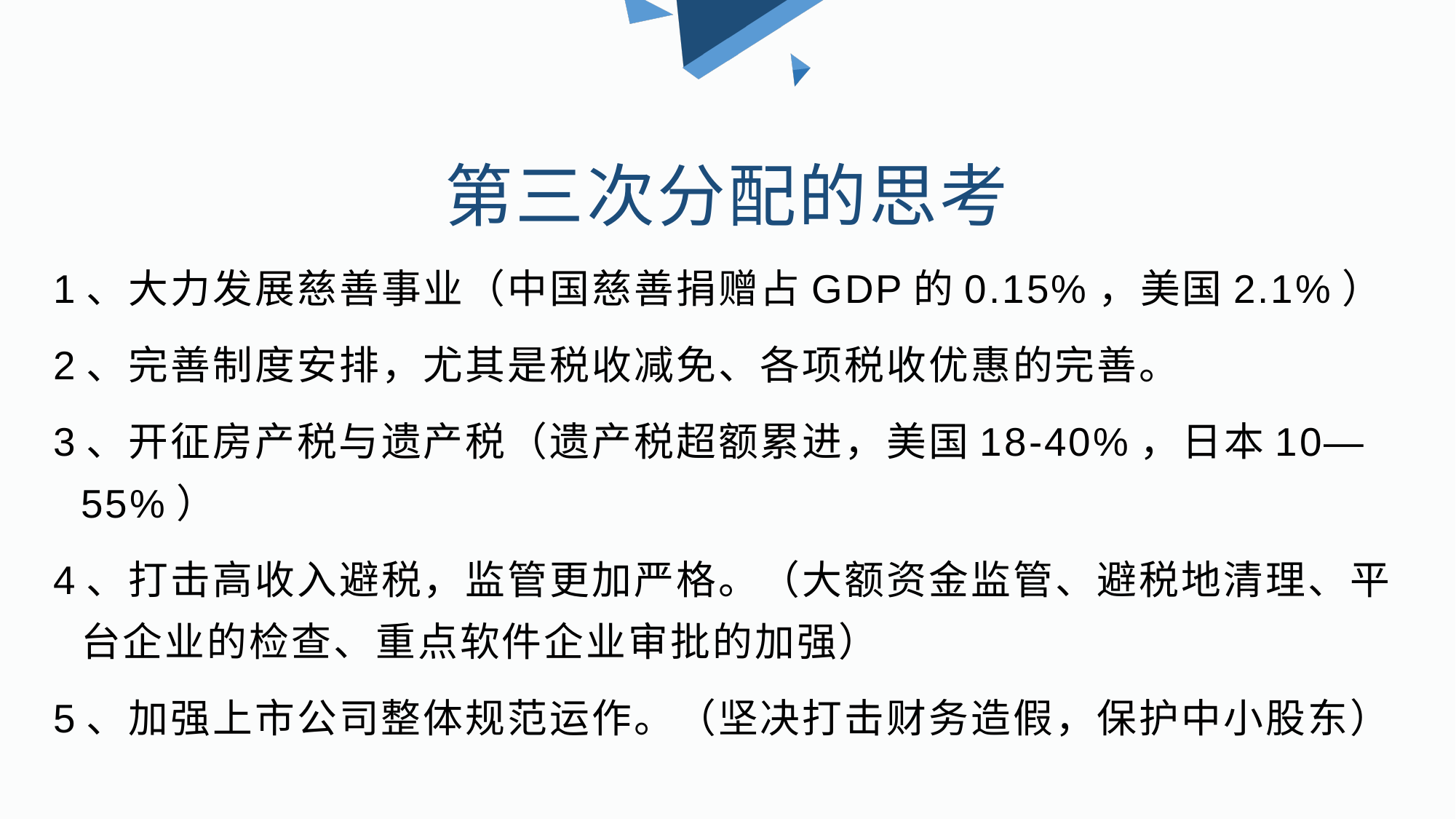

第三次分配的思考
1、大力发展慈善事业（中国慈善捐赠占GDP的0.15%，美国2.1%）
2、完善制度安排，尤其是税收减免、各项税收优惠的完善。
3、开征房产税与遗产税（遗产税超额累进，美国18-40%，日本10—55%）
4、打击高收入避税，监管更加严格。（大额资金监管、避税地清理、平台企业的检查、重点软件企业审批的加强）
5、加强上市公司整体规范运作。（坚决打击财务造假，保护中小股东）

18